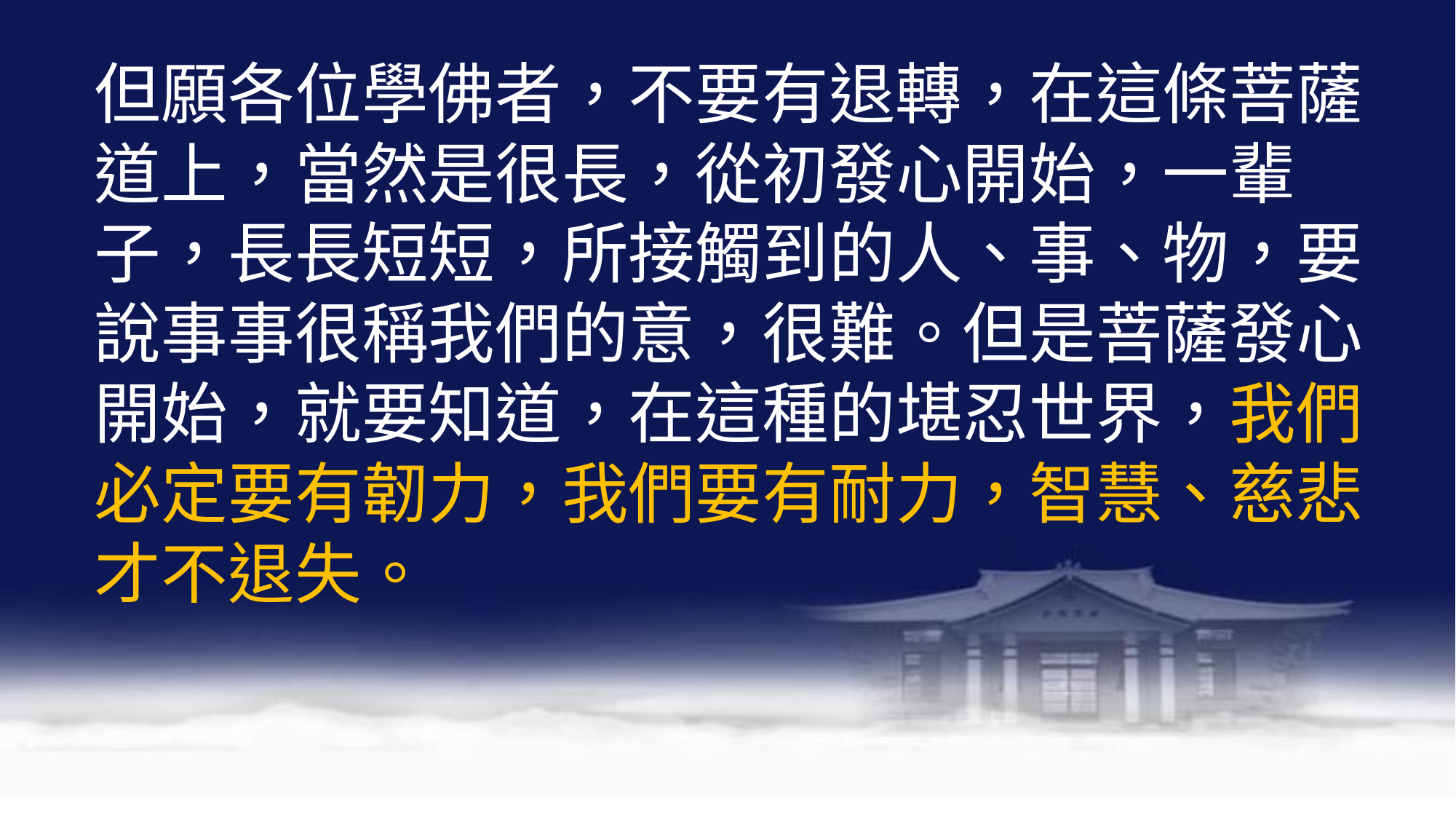

但願各位學佛者，不要有退轉，在這條菩薩道上，當然是很長，從初發心開始，一輩子，長長短短，所接觸到的人、事、物，要說事事很稱我們的意，很難。但是菩薩發心開始，就要知道，在這種的堪忍世界，我們必定要有韌力，我們要有耐力，智慧、慈悲才不退失。